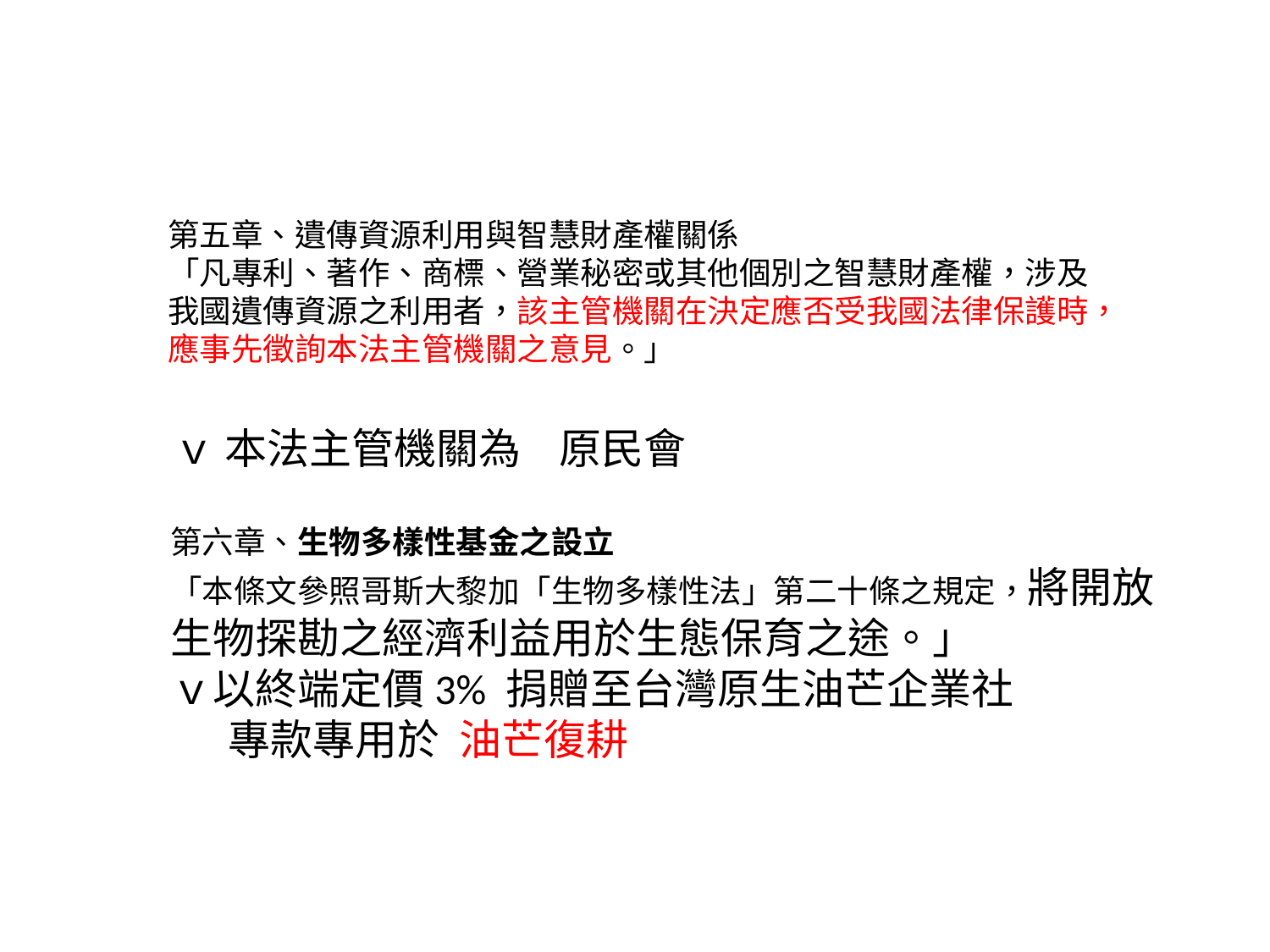

第五章、遺傳資源利用與智慧財產權關係
「凡專利、著作、商標、營業秘密或其他個別之智慧財產權，涉及我國遺傳資源之利用者，該主管機關在決定應否受我國法律保護時，應事先徵詢本法主管機關之意見。」
ｖ 本法主管機關為    原民會
第六章、生物多樣性基金之設立
「本條文參照哥斯大黎加「生物多樣性法」第二十條之規定，將開放生物探勘之經濟利益用於生態保育之途。」
ｖ以終端定價3% 捐贈至台灣原生油芒企業社
     專款專用於  油芒復耕